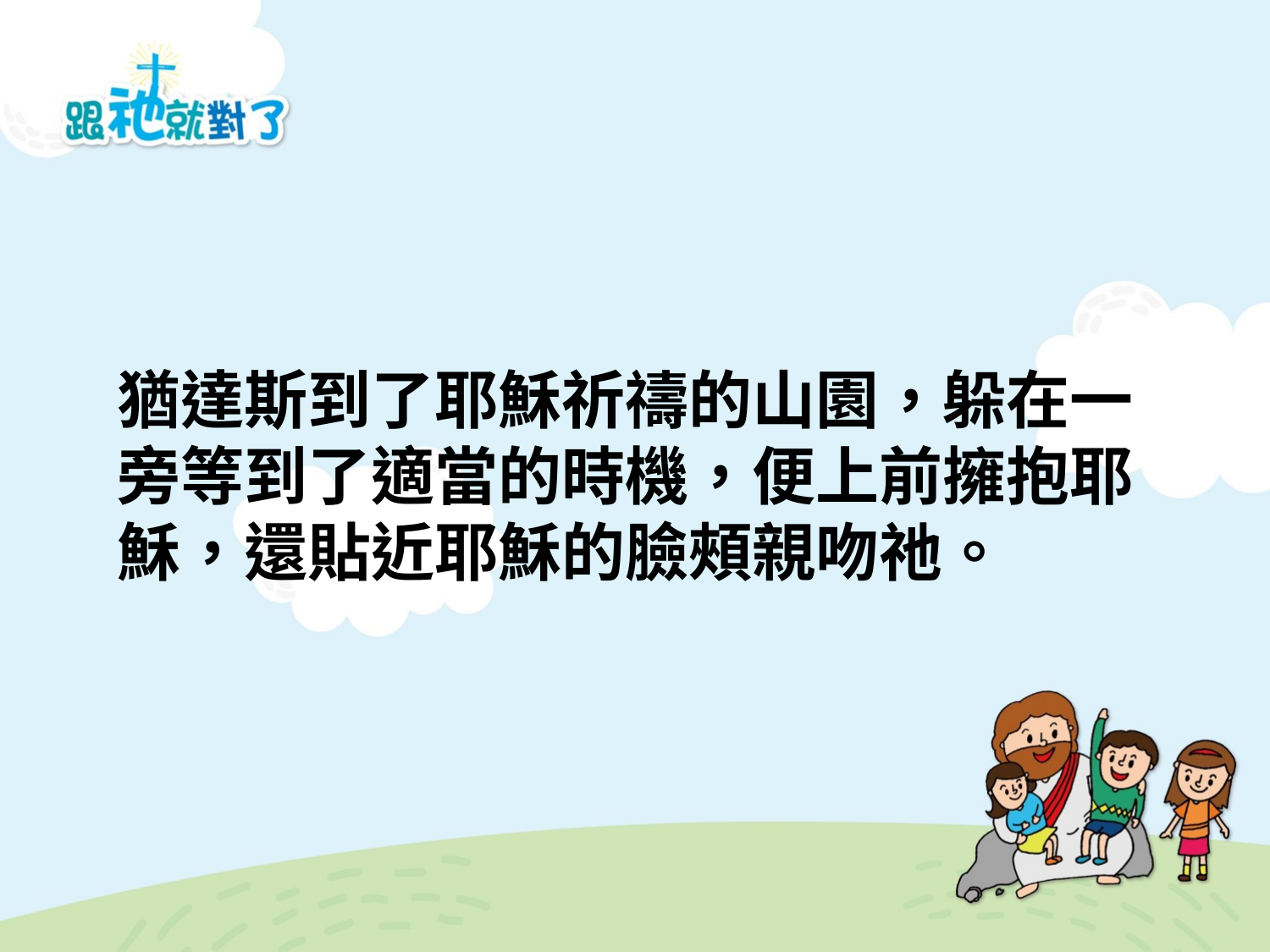

猶達斯到了耶穌祈禱的山園，躲在一旁等到了適當的時機，便上前擁抱耶穌，還貼近耶穌的臉頰親吻祂。